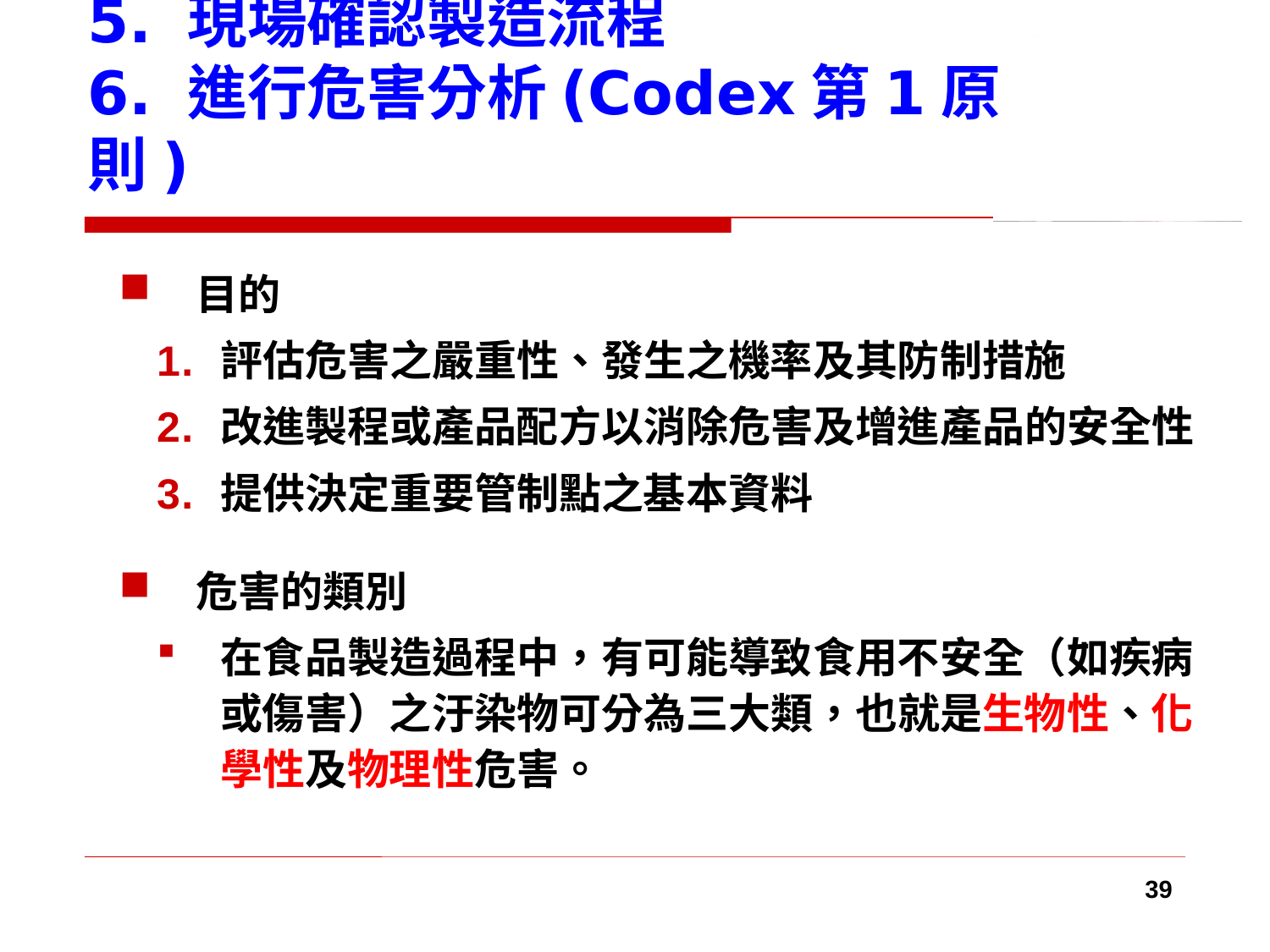

# 5. 現場確認製造流程 6. 進行危害分析(Codex第1原則)
目的
評估危害之嚴重性、發生之機率及其防制措施
改進製程或產品配方以消除危害及增進產品的安全性
提供決定重要管制點之基本資料
危害的類別
在食品製造過程中，有可能導致食用不安全（如疾病或傷害）之汙染物可分為三大類，也就是生物性、化學性及物理性危害。
39